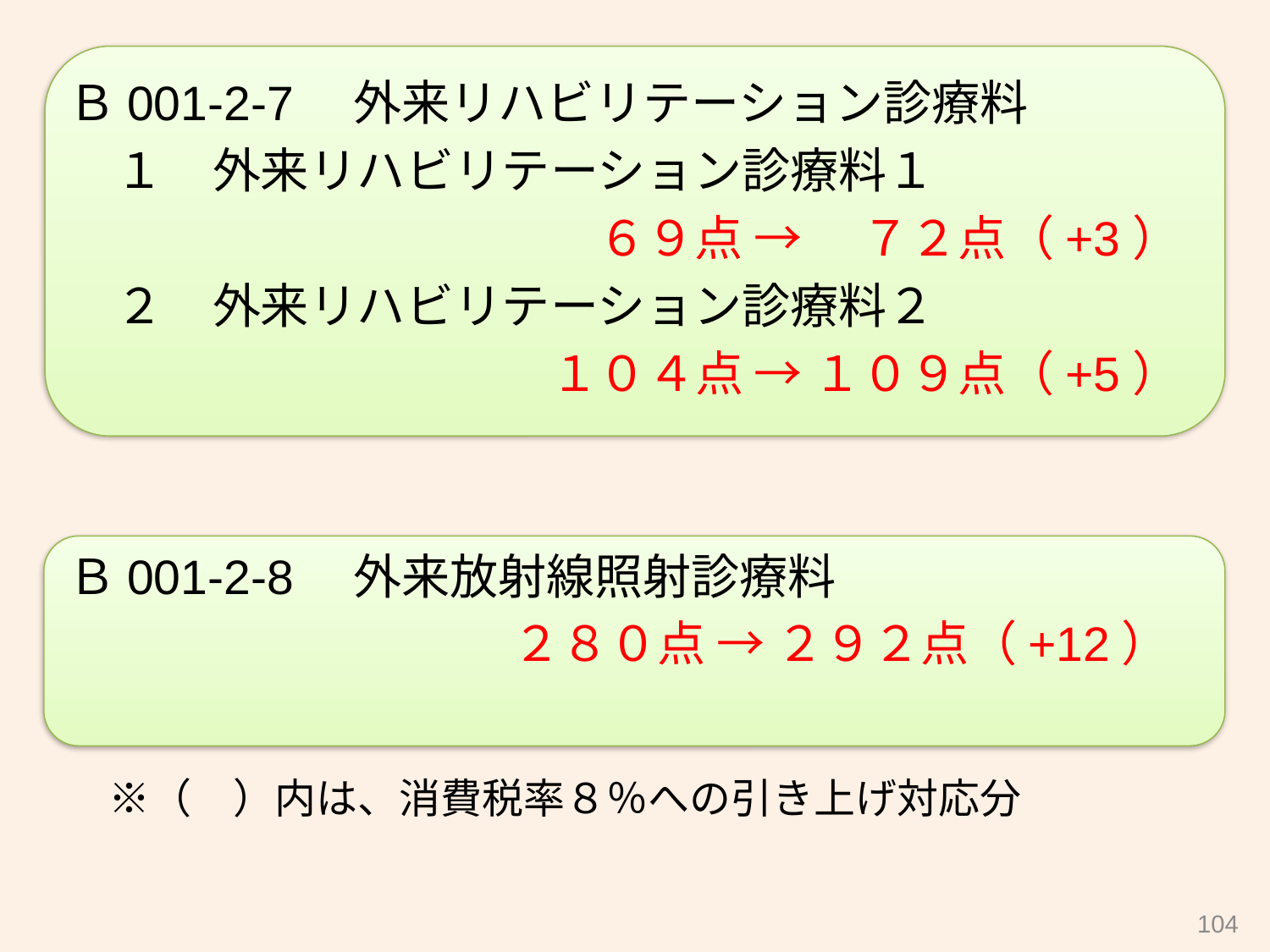

Ｂ001-2-7　外来リハビリテーション診療料
　１　外来リハビリテーション診療料１
　　　　　　　　　　　６９点 → 　７２点（+3）
　２　外来リハビリテーション診療料２
　　　　　　　　　　１０４点 → １０９点（+5）

Ｂ001-2-8　外来放射線照射診療料
　　　　　　　　　 ２８０点 → ２９２点（+12）

　※（　）内は、消費税率８％への引き上げ対応分

104